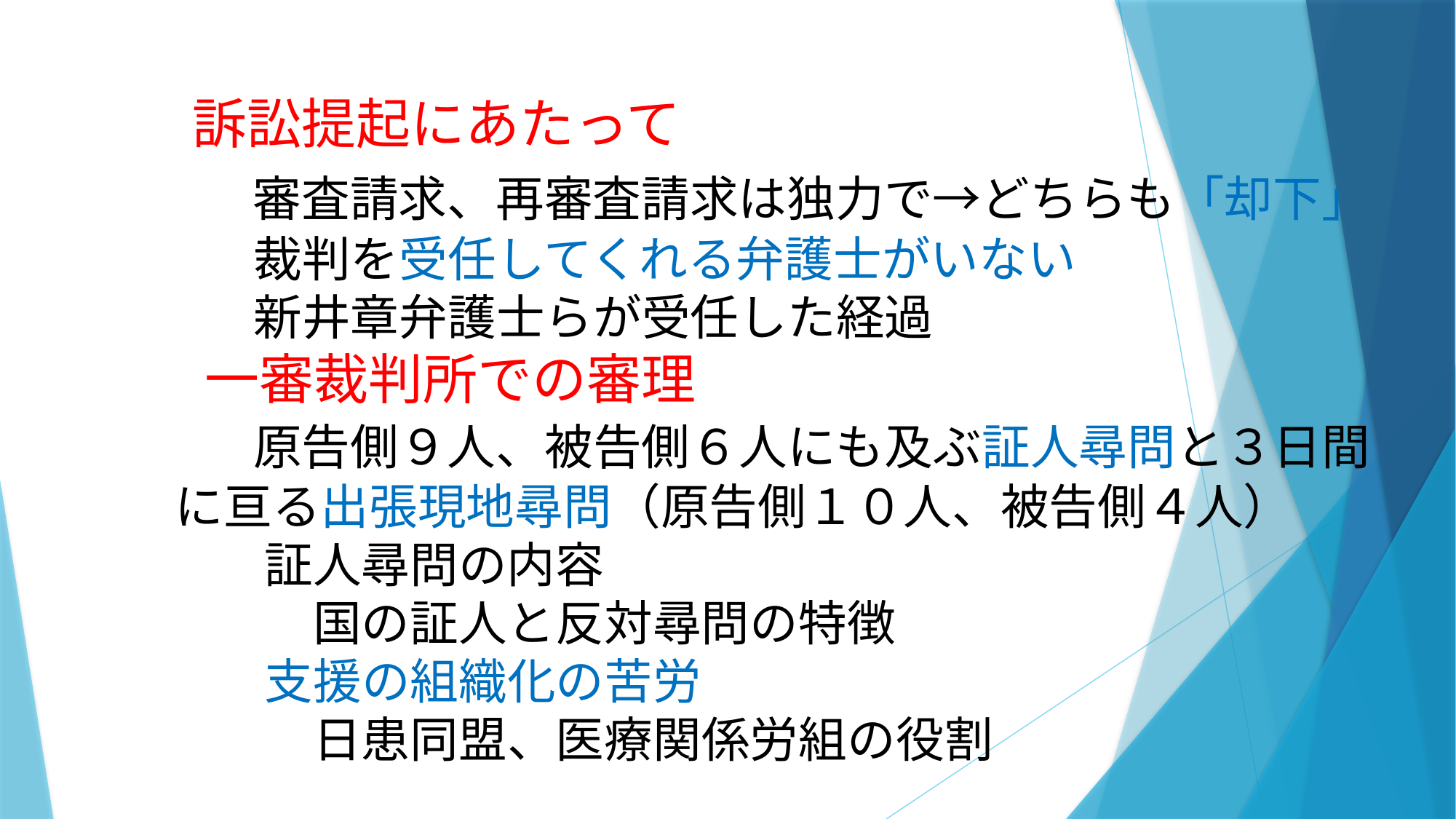

訴訟提起にあたって
　　　　審査請求、再審査請求は独力で→どちらも「却下」
　　　　　裁判を受任してくれる弁護士がいない
　　　　　新井章弁護士らが受任した経過
　　　　一審裁判所での審理
　　　　  原告側９人、被告側６人にも及ぶ証人尋問と３日間
              に亘る出張現地尋問（原告側１０人、被告側４人）
　　 　　　証人尋問の内容
　　　　　　 国の証人と反対尋問の特徴
　　　　　 支援の組織化の苦労
　　　　　　 日患同盟、医療関係労組の役割